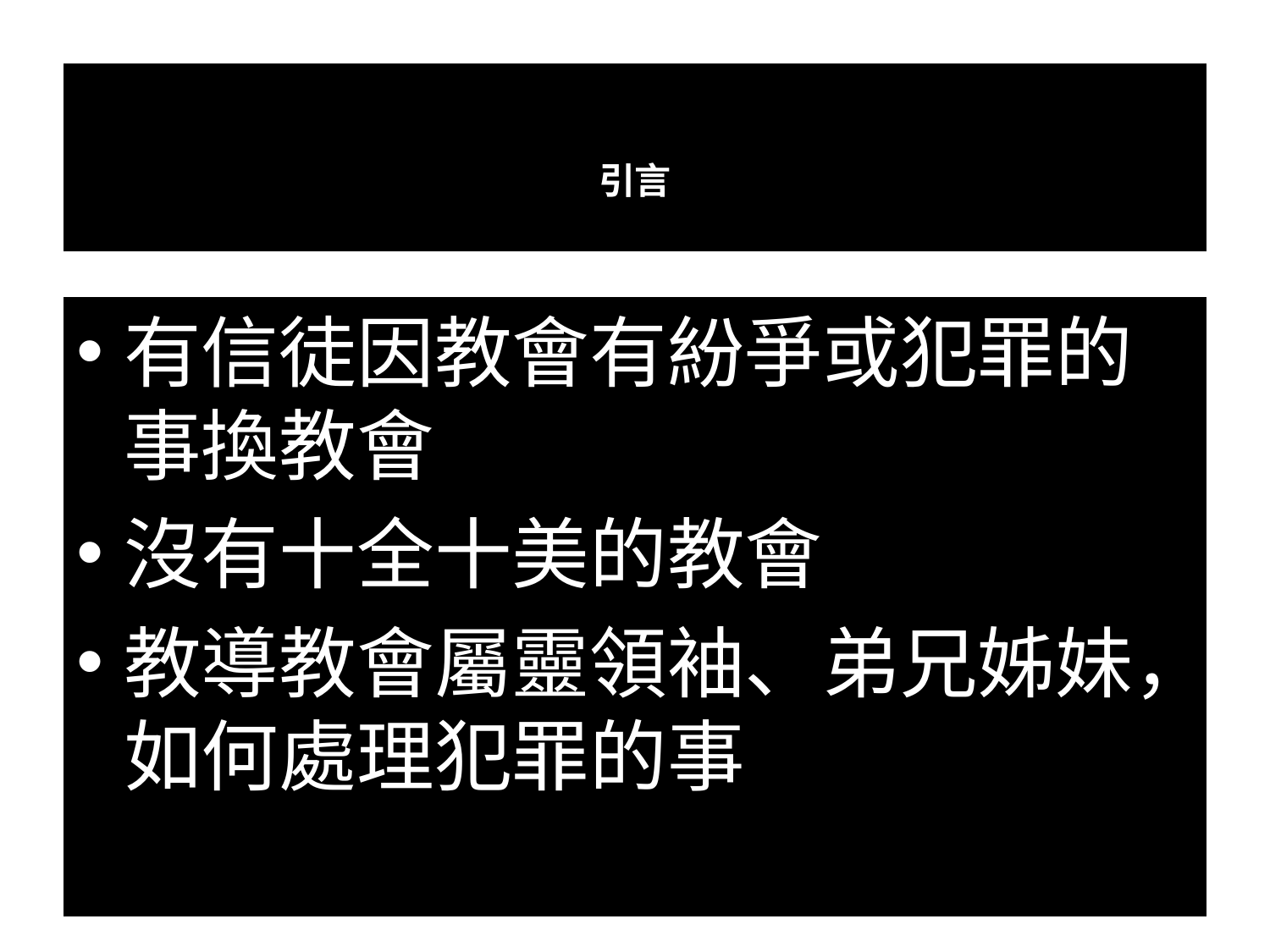

# 引言
有信徒因教會有紛爭或犯罪的事換教會
沒有十全十美的教會
教導教會屬靈領袖、弟兄姊妹，如何處理犯罪的事